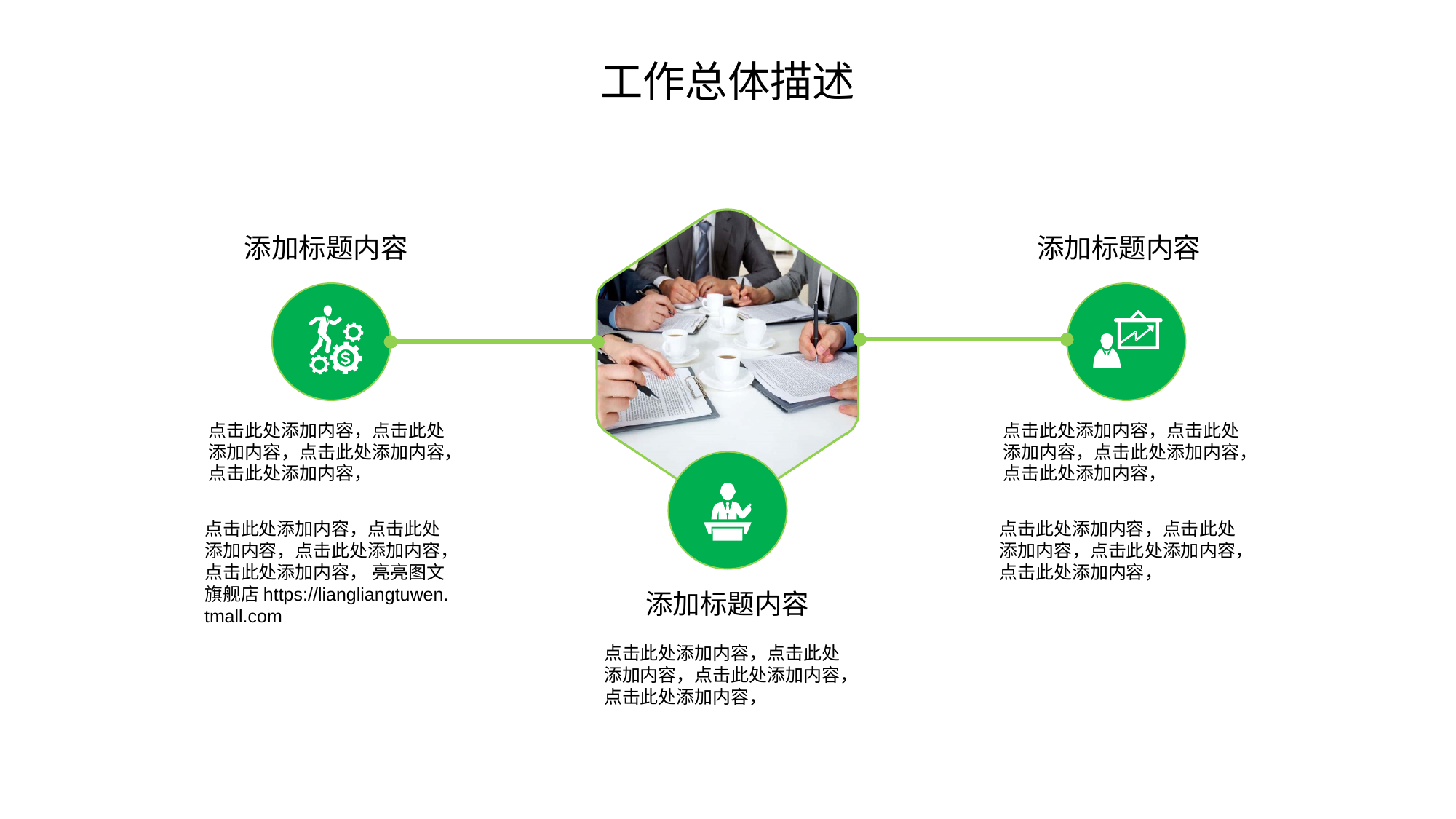

工作总体描述

添加标题内容
添加标题内容

点击此处添加内容，点击此处添加内容，点击此处添加内容，点击此处添加内容，
点击此处添加内容，点击此处添加内容，点击此处添加内容，点击此处添加内容，

点击此处添加内容，点击此处添加内容，点击此处添加内容，点击此处添加内容， 亮亮图文旗舰店https://liangliangtuwen.tmall.com

点击此处添加内容，点击此处添加内容，点击此处添加内容，点击此处添加内容，
添加标题内容
点击此处添加内容，点击此处添加内容，点击此处添加内容，点击此处添加内容，
.